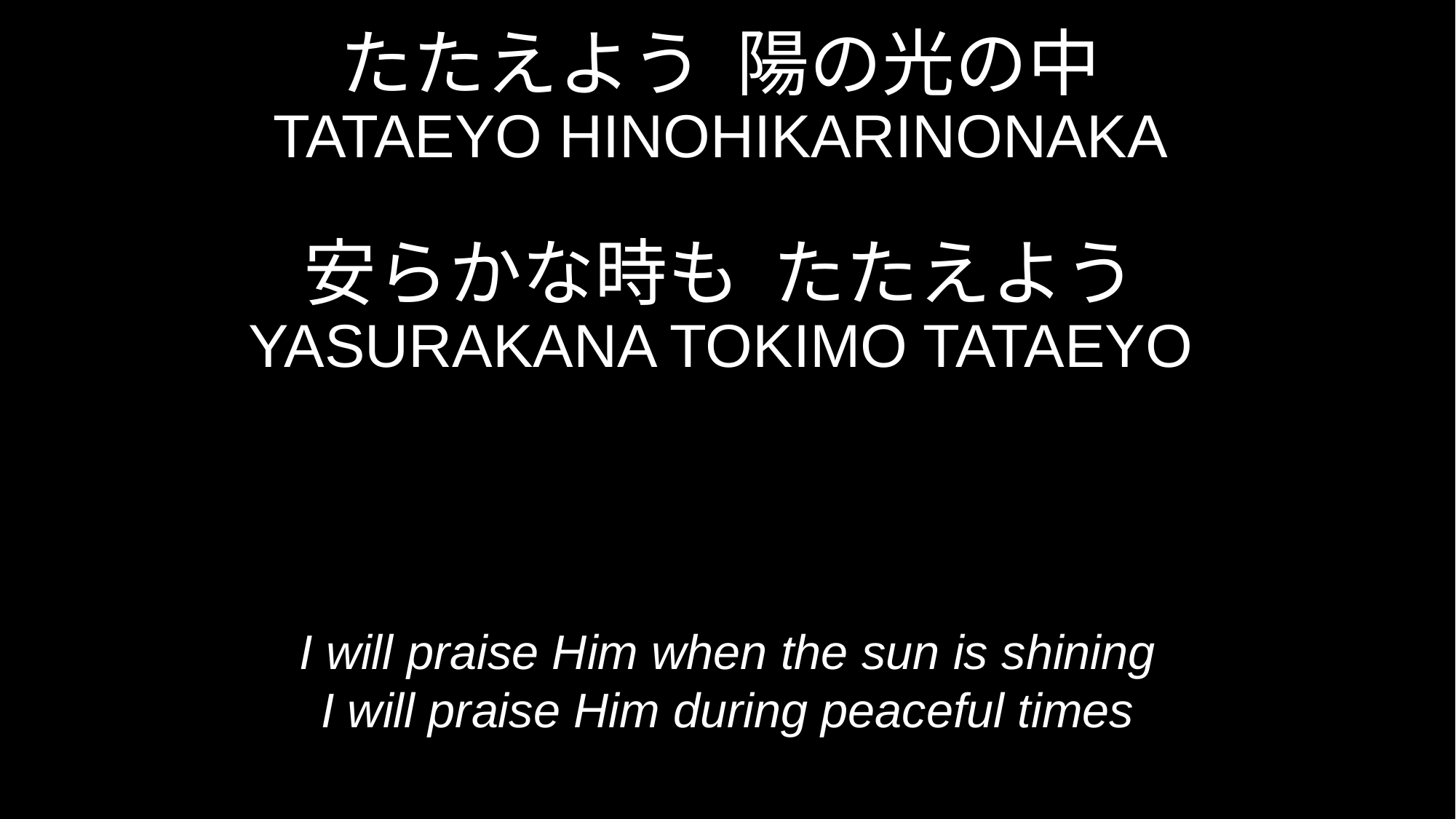

たたえよう  陽の光の中
TATAEYO HINOHIKARINONAKA

安らかな時も  たたえよう
YASURAKANA TOKIMO TATAEYO
I will praise Him when the sun is shining
I will praise Him during peaceful times